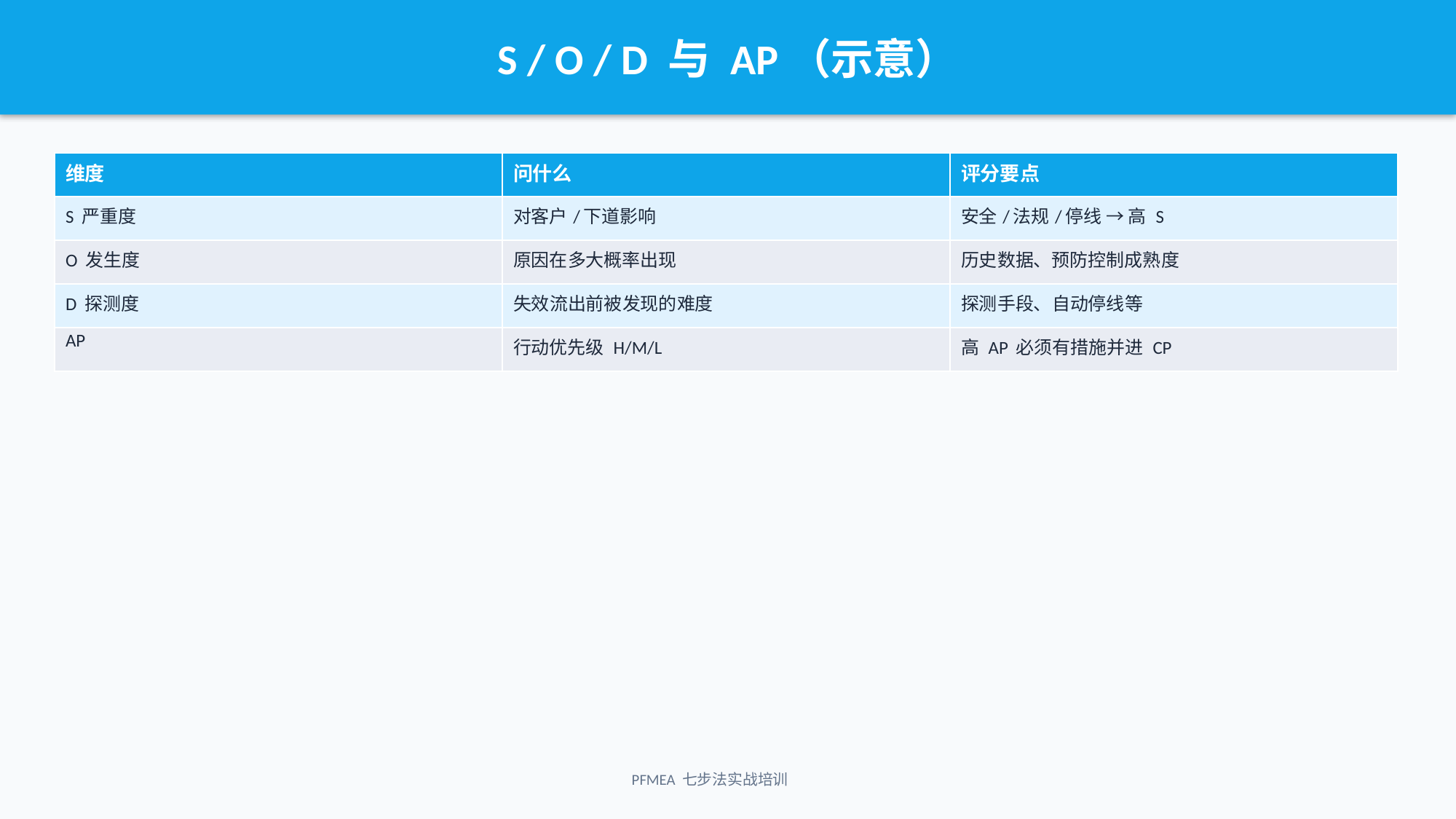

S / O / D 与 AP（示意）
| 维度 | 问什么 | 评分要点 |
| --- | --- | --- |
| S 严重度 | 对客户/下道影响 | 安全/法规/停线 → 高 S |
| O 发生度 | 原因在多大概率出现 | 历史数据、预防控制成熟度 |
| D 探测度 | 失效流出前被发现的难度 | 探测手段、自动停线等 |
| AP | 行动优先级 H/M/L | 高 AP 必须有措施并进 CP |
PFMEA 七步法实战培训